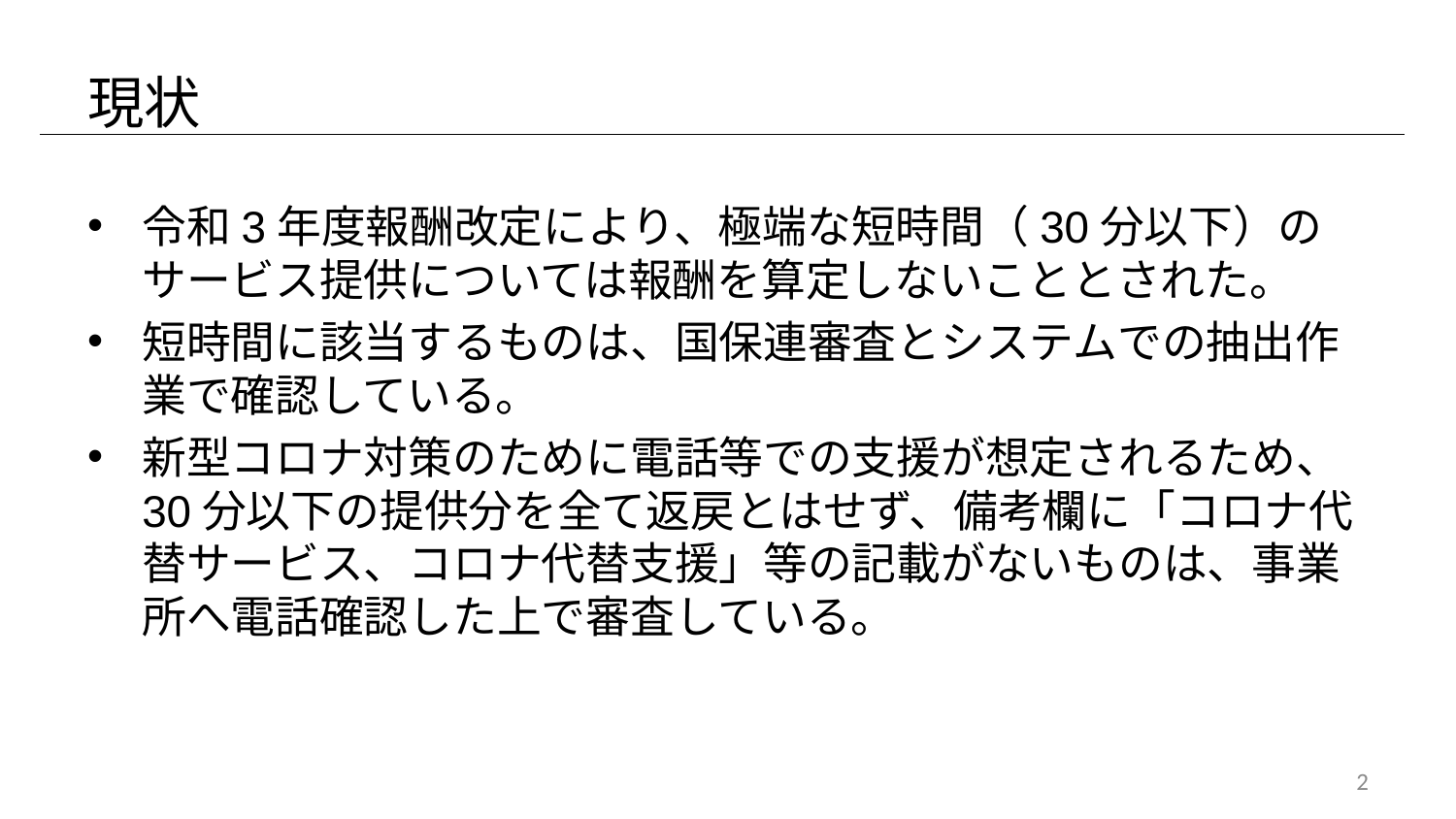

# 現状
令和3年度報酬改定により、極端な短時間（30分以下）のサービス提供については報酬を算定しないこととされた。
短時間に該当するものは、国保連審査とシステムでの抽出作業で確認している。
新型コロナ対策のために電話等での支援が想定されるため、30分以下の提供分を全て返戻とはせず、備考欄に「コロナ代替サービス、コロナ代替支援」等の記載がないものは、事業所へ電話確認した上で審査している。
2